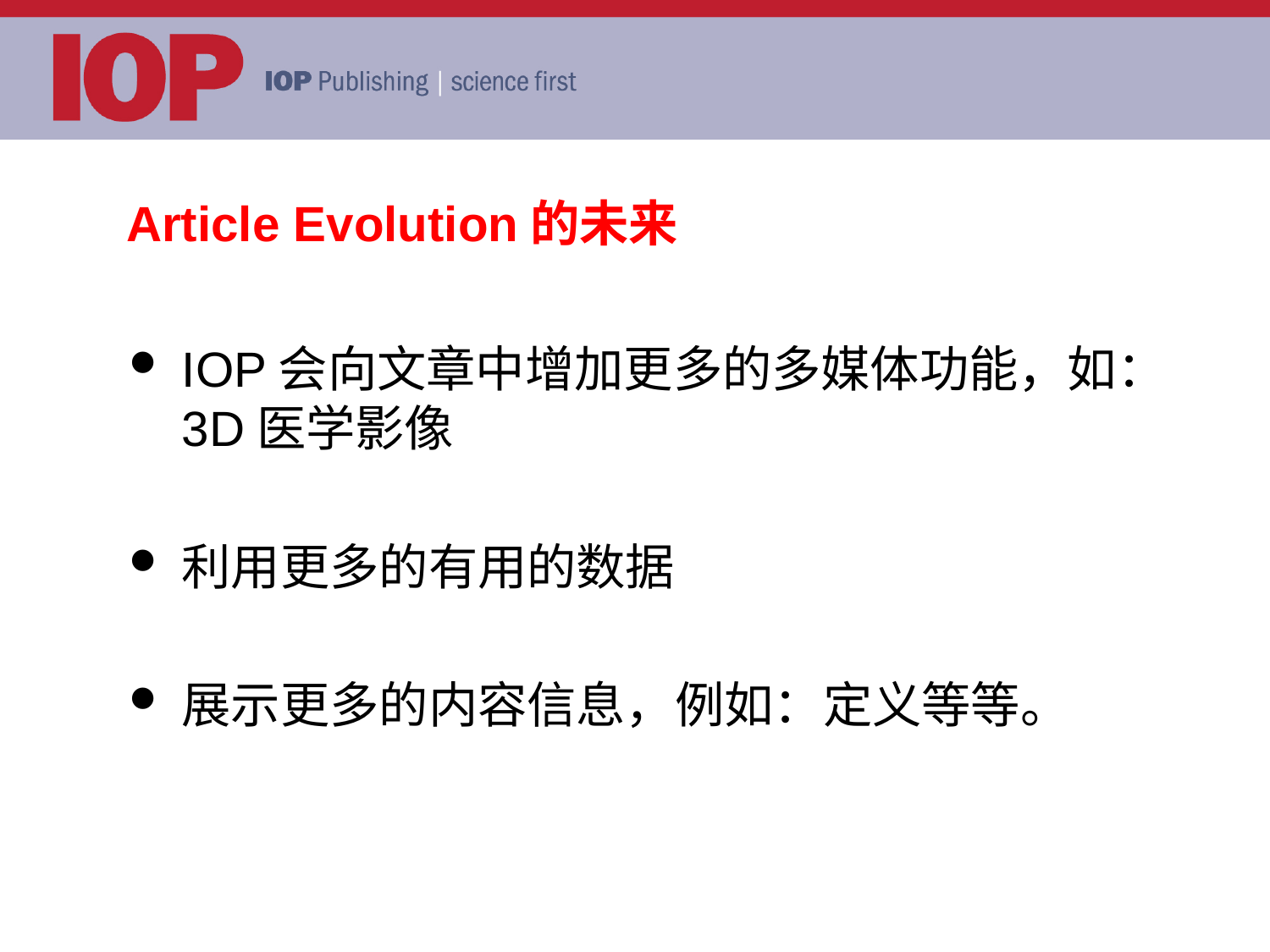

Article Evolution的未来
IOP会向文章中增加更多的多媒体功能，如：3D医学影像

利用更多的有用的数据

展示更多的内容信息，例如：定义等等。